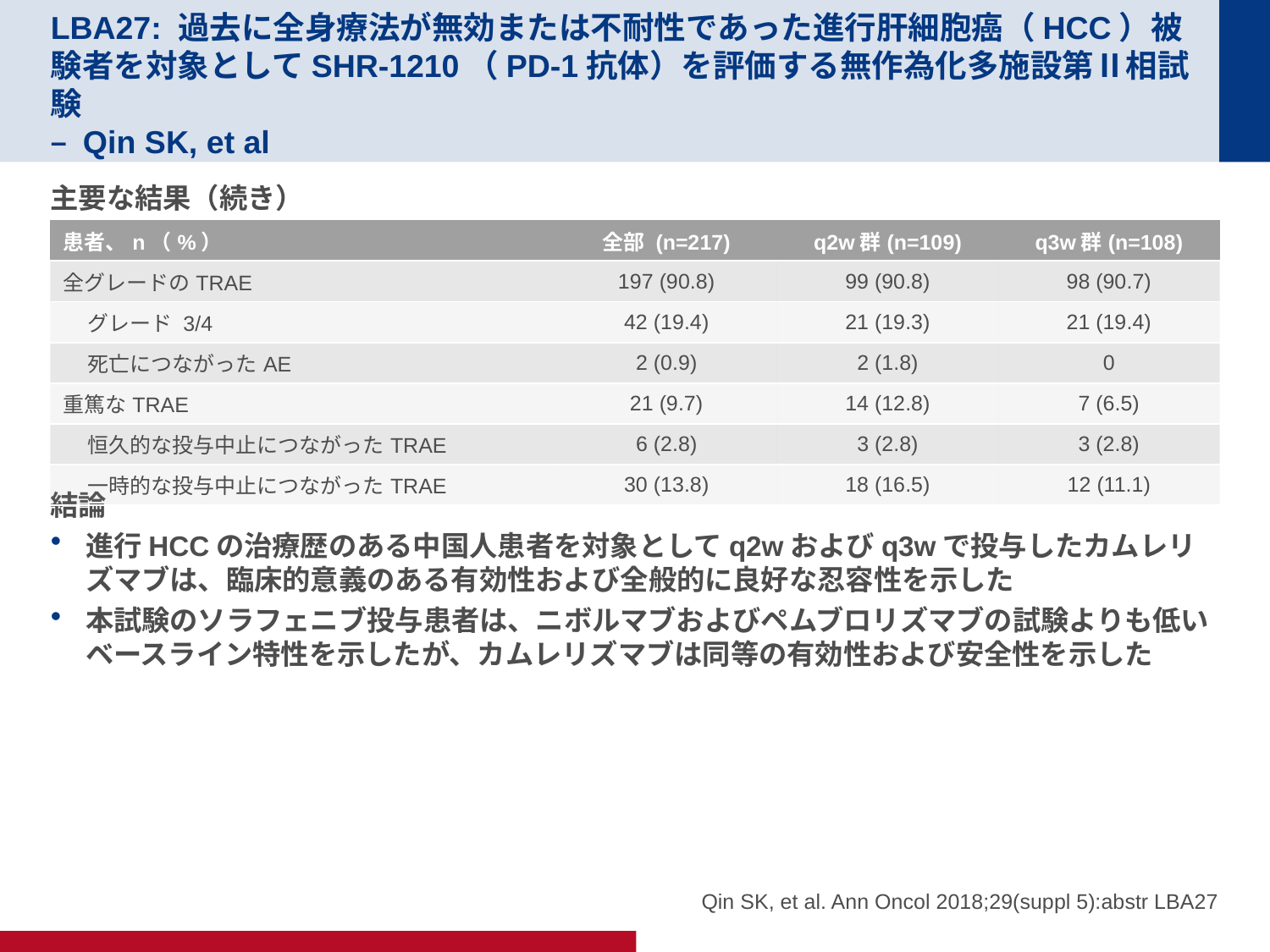

# LBA27: 過去に全身療法が無効または不耐性であった進行肝細胞癌（HCC）被験者を対象としてSHR-1210（PD-1抗体）を評価する無作為化多施設第Ⅱ相試験 – Qin SK, et al
主要な結果（続き）

結論
進行HCCの治療歴のある中国人患者を対象としてq2wおよびq3wで投与したカムレリズマブは、臨床的意義のある有効性および全般的に良好な忍容性を示した
本試験のソラフェニブ投与患者は、ニボルマブおよびペムブロリズマブの試験よりも低いベースライン特性を示したが、カムレリズマブは同等の有効性および安全性を示した
| 患者、n（%） | 全部 (n=217) | q2w群(n=109) | q3w群(n=108) |
| --- | --- | --- | --- |
| 全グレードのTRAE | 197 (90.8) | 99 (90.8) | 98 (90.7) |
| グレード 3/4 | 42 (19.4) | 21 (19.3) | 21 (19.4) |
| 死亡につながったAE | 2 (0.9) | 2 (1.8) | 0 |
| 重篤なTRAE | 21 (9.7) | 14 (12.8) | 7 (6.5) |
| 恒久的な投与中止につながったTRAE | 6 (2.8) | 3 (2.8) | 3 (2.8) |
| 一時的な投与中止につながったTRAE | 30 (13.8) | 18 (16.5) | 12 (11.1) |
Qin SK, et al. Ann Oncol 2018;29(suppl 5):abstr LBA27